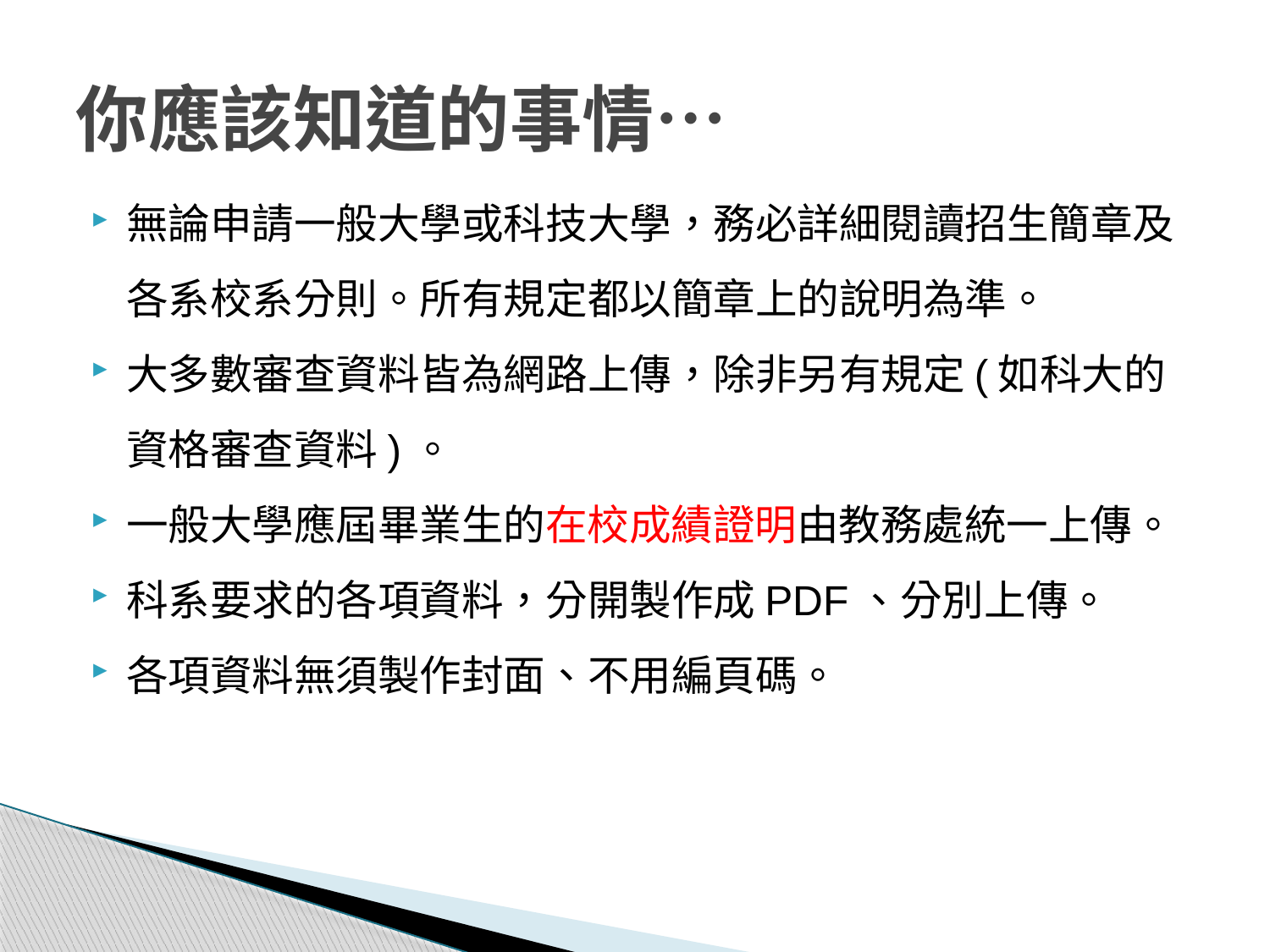

# 你應該知道的事情…
無論申請一般大學或科技大學，務必詳細閱讀招生簡章及各系校系分則。所有規定都以簡章上的說明為準。
大多數審查資料皆為網路上傳，除非另有規定(如科大的資格審查資料)。
一般大學應屆畢業生的在校成績證明由教務處統一上傳。
科系要求的各項資料，分開製作成PDF、分別上傳。
各項資料無須製作封面、不用編頁碼。